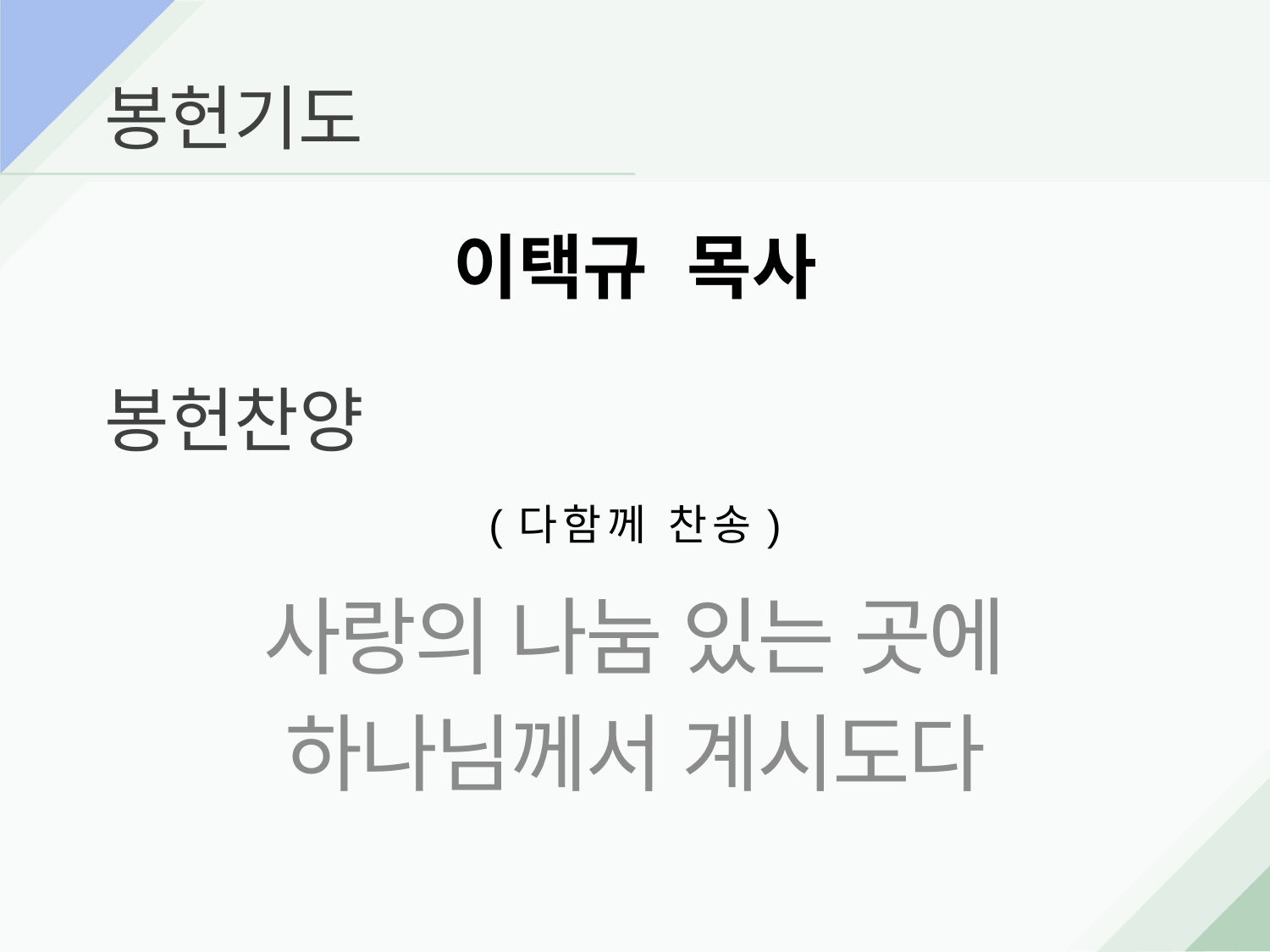

봉헌기도

이택규  목사
봉헌찬양
(다함께 찬송)
사랑의 나눔 있는 곳에
하나님께서 계시도다